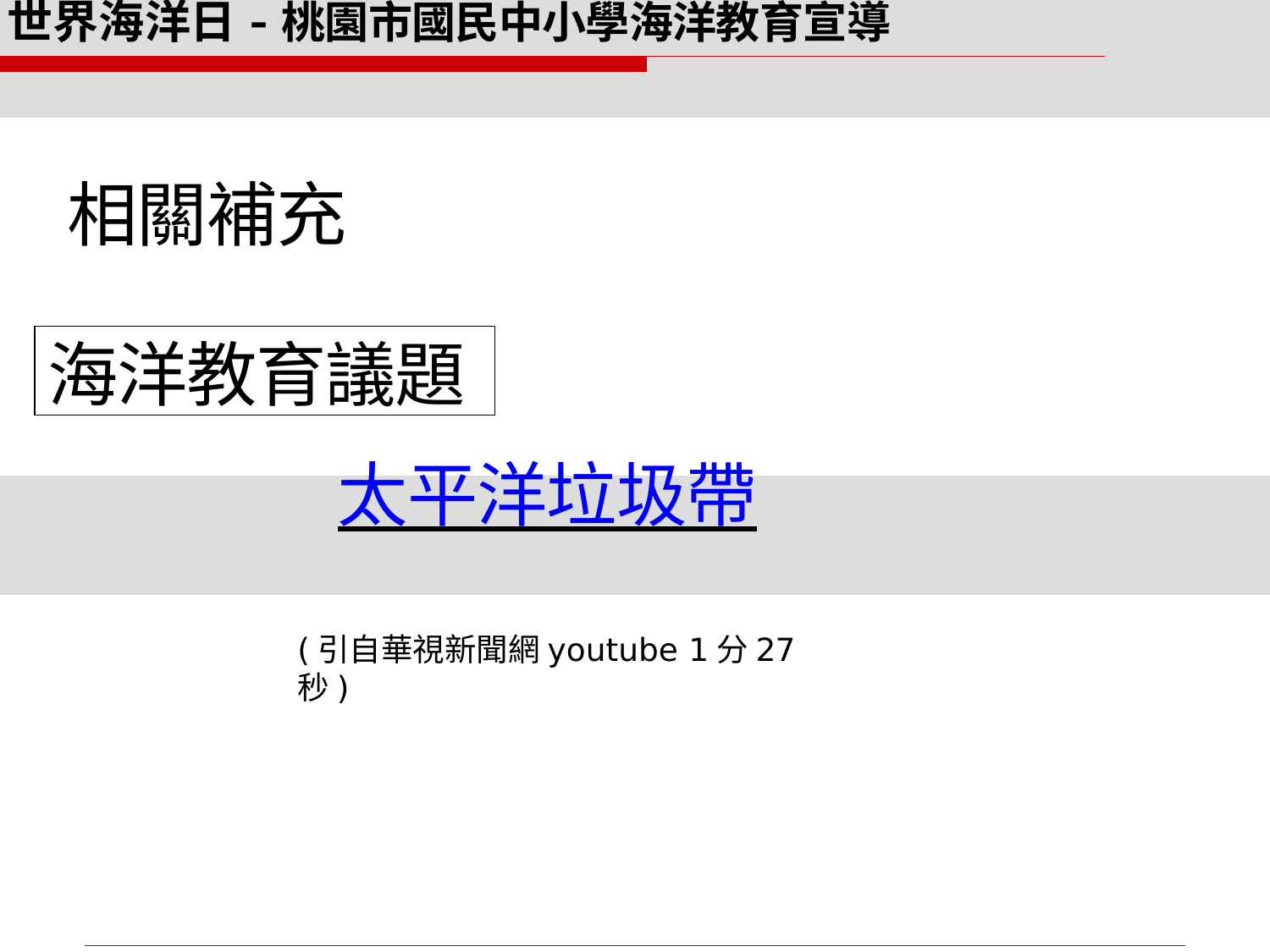

# 世界海洋日-桃園市國民中小學海洋教育宣導
相關補充
海洋教育議題
太平洋垃圾帶
(引自華視新聞網youtube 1分27秒)